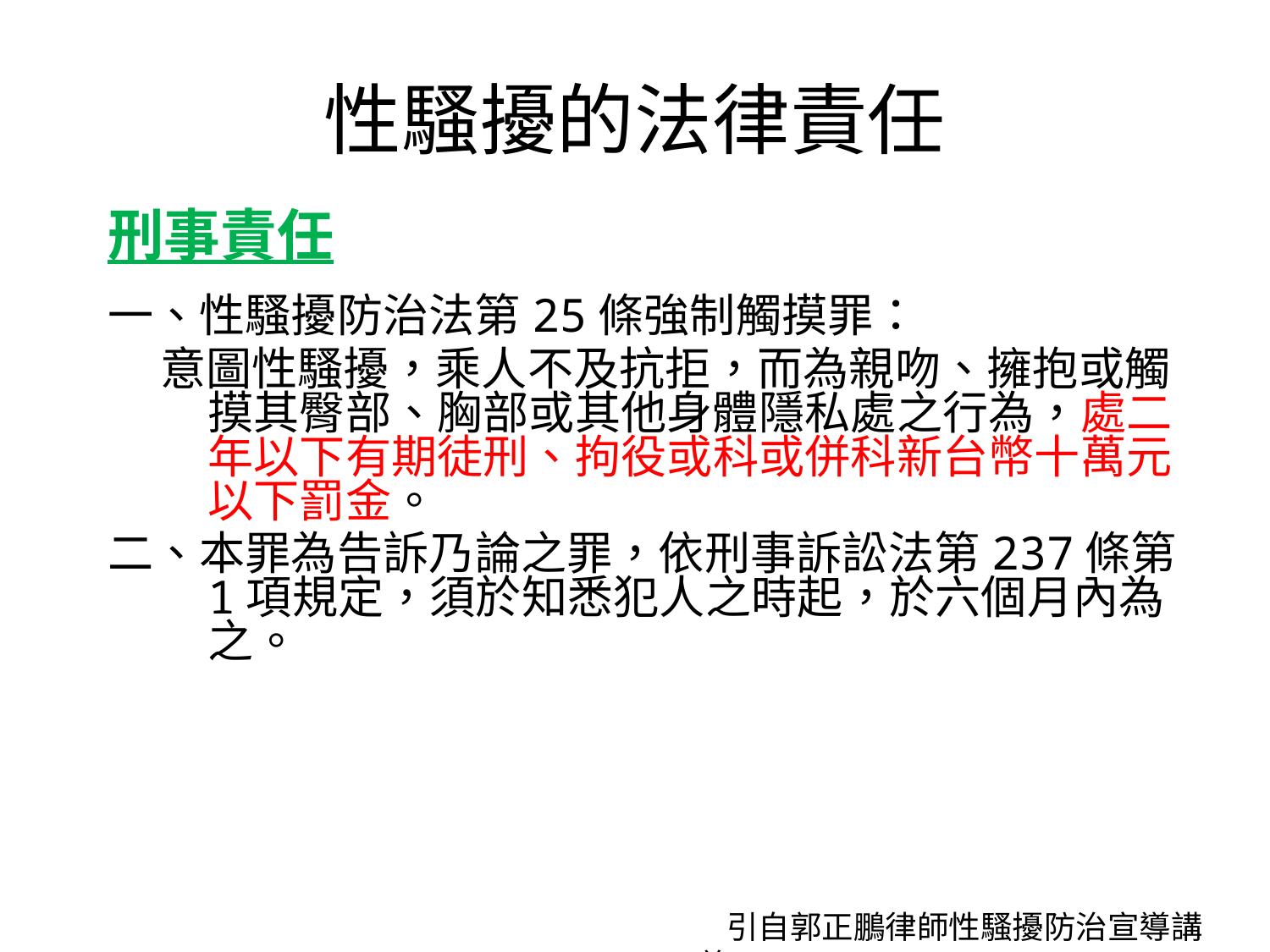

# 性騷擾的法律責任
刑事責任
一、性騷擾防治法第25條強制觸摸罪：
    意圖性騷擾，乘人不及抗拒，而為親吻、擁抱或觸摸其臀部、胸部或其他身體隱私處之行為，處二年以下有期徒刑、拘役或科或併科新台幣十萬元以下罰金。
二、本罪為告訴乃論之罪，依刑事訴訟法第237條第1項規定，須於知悉犯人之時起，於六個月內為之。

   引自郭正鵬律師性騷擾防治宣導講義